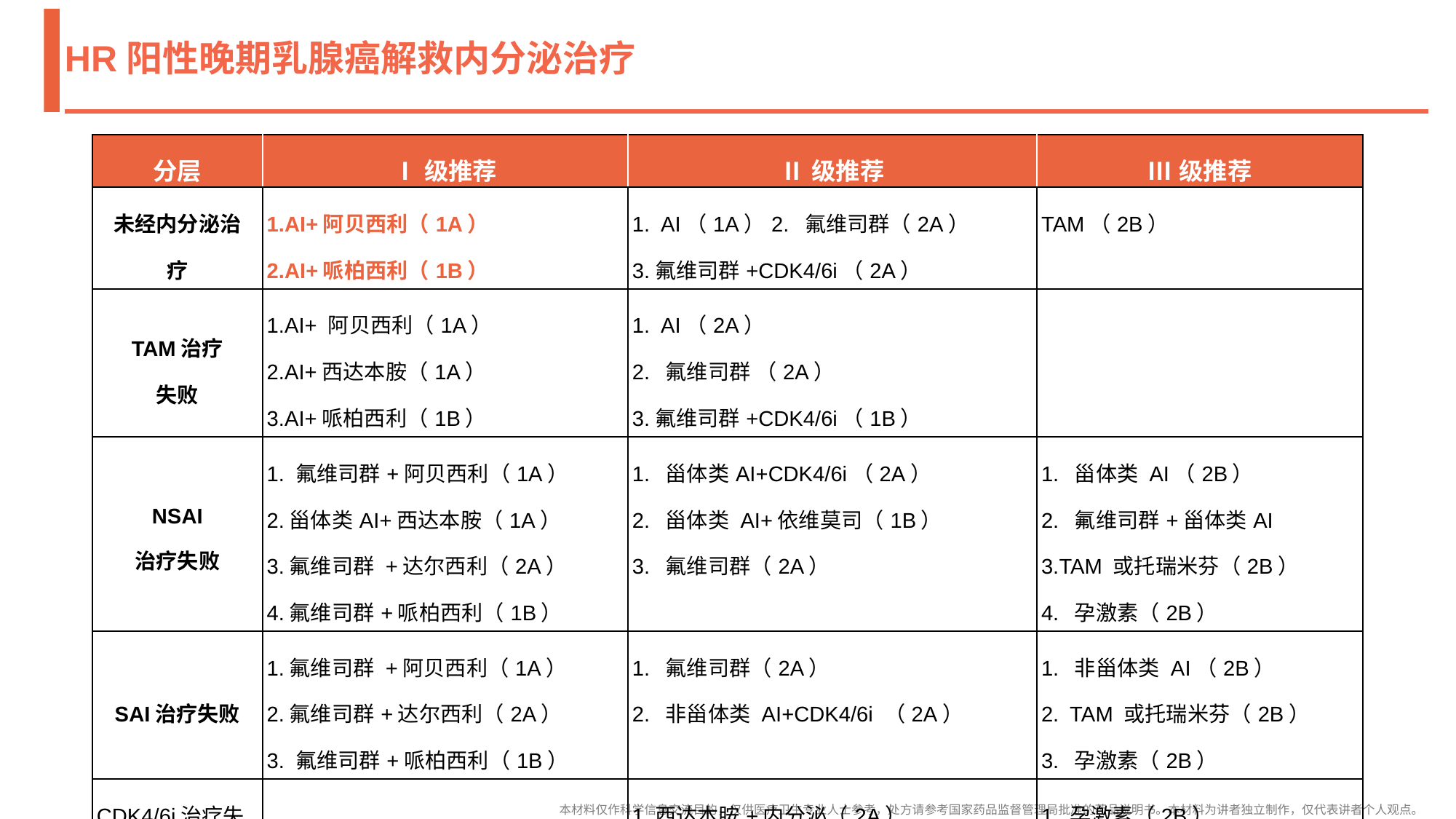

# HR阳性晚期乳腺癌解救内分泌治疗
| 分层 | Ⅰ级推荐 | Ⅱ级推荐 | Ⅲ级推荐 |
| --- | --- | --- | --- |
| 未经内分泌治疗 | 1.AI+阿贝西利（1A） 2.AI+哌柏西利（1B） | 1. AI（1A）2. 氟维司群（2A） 3.氟维司群+CDK4/6i（2A） | TAM（2B） |
| TAM治疗 失败 | 1.AI+ 阿贝西利（1A） 2.AI+西达本胺（1A） 3.AI+哌柏西利（1B） | 1. AI（2A） 2. 氟维司群 （2A） 3.氟维司群+CDK4/6i（1B） |  |
| NSAI 治疗失败 | 1. 氟维司群+阿贝西利（1A） 2.甾体类AI+西达本胺（1A） 3.氟维司群 +达尔西利（2A） 4.氟维司群+哌柏西利（1B） | 1. 甾体类AI+CDK4/6i（2A） 2. 甾体类 AI+依维莫司（1B） 3. 氟维司群（2A） | 1. 甾体类 AI（2B） 2. 氟维司群+甾体类AI 3.TAM 或托瑞米芬（2B） 4. 孕激素（2B） |
| SAI治疗失败 | 1.氟维司群 +阿贝西利（1A） 2.氟维司群+达尔西利（2A） 3. 氟维司群+哌柏西利（1B） | 1. 氟维司群（2A） 2. 非甾体类 AI+CDK4/6i （2A） | 1. 非甾体类 AI（2B） 2. TAM 或托瑞米芬（2B） 3. 孕激素（2B） |
| CDK4/6i治疗失败 |  | 1.西达本胺+内分泌（2A） 2.另一种CDK4/6i+内分泌(2A) 3.参加严格设计的临床研究 | 1. 孕激素（2B） 2.托瑞米芬（2B） |